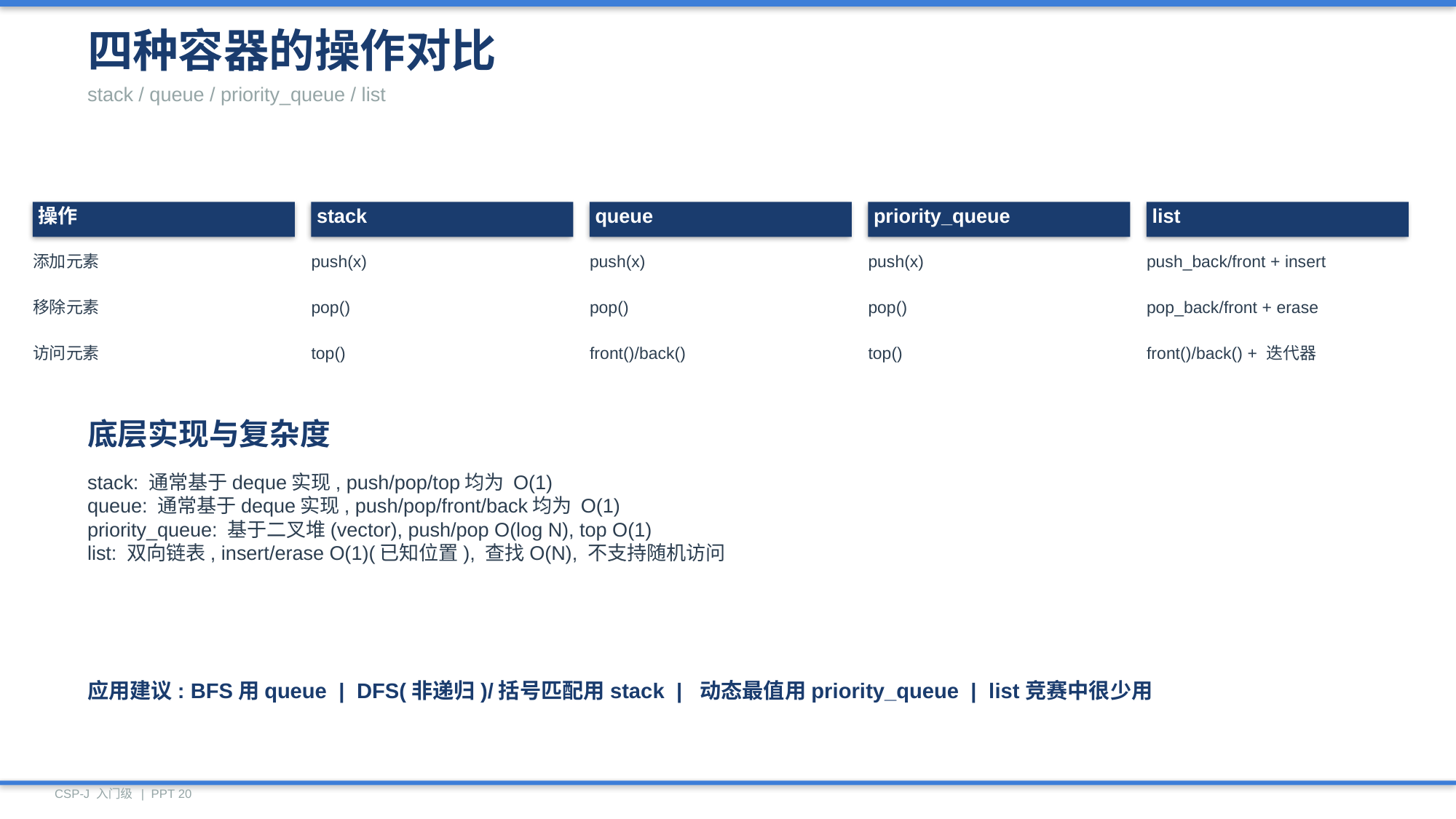

四种容器的操作对比
stack / queue / priority_queue / list

操作
stack
queue
priority_queue
list
添加元素
push(x)
push(x)
push(x)
push_back/front + insert
移除元素
pop()
pop()
pop()
pop_back/front + erase
访问元素
top()
front()/back()
top()
front()/back() + 迭代器
底层实现与复杂度
stack: 通常基于deque实现, push/pop/top均为 O(1)
queue: 通常基于deque实现, push/pop/front/back均为 O(1)
priority_queue: 基于二叉堆(vector), push/pop O(log N), top O(1)
list: 双向链表, insert/erase O(1)(已知位置), 查找O(N), 不支持随机访问
应用建议: BFS用queue  |  DFS(非递归)/括号匹配用stack  |  动态最值用priority_queue  |  list竞赛中很少用

CSP-J 入门级  |  PPT 20